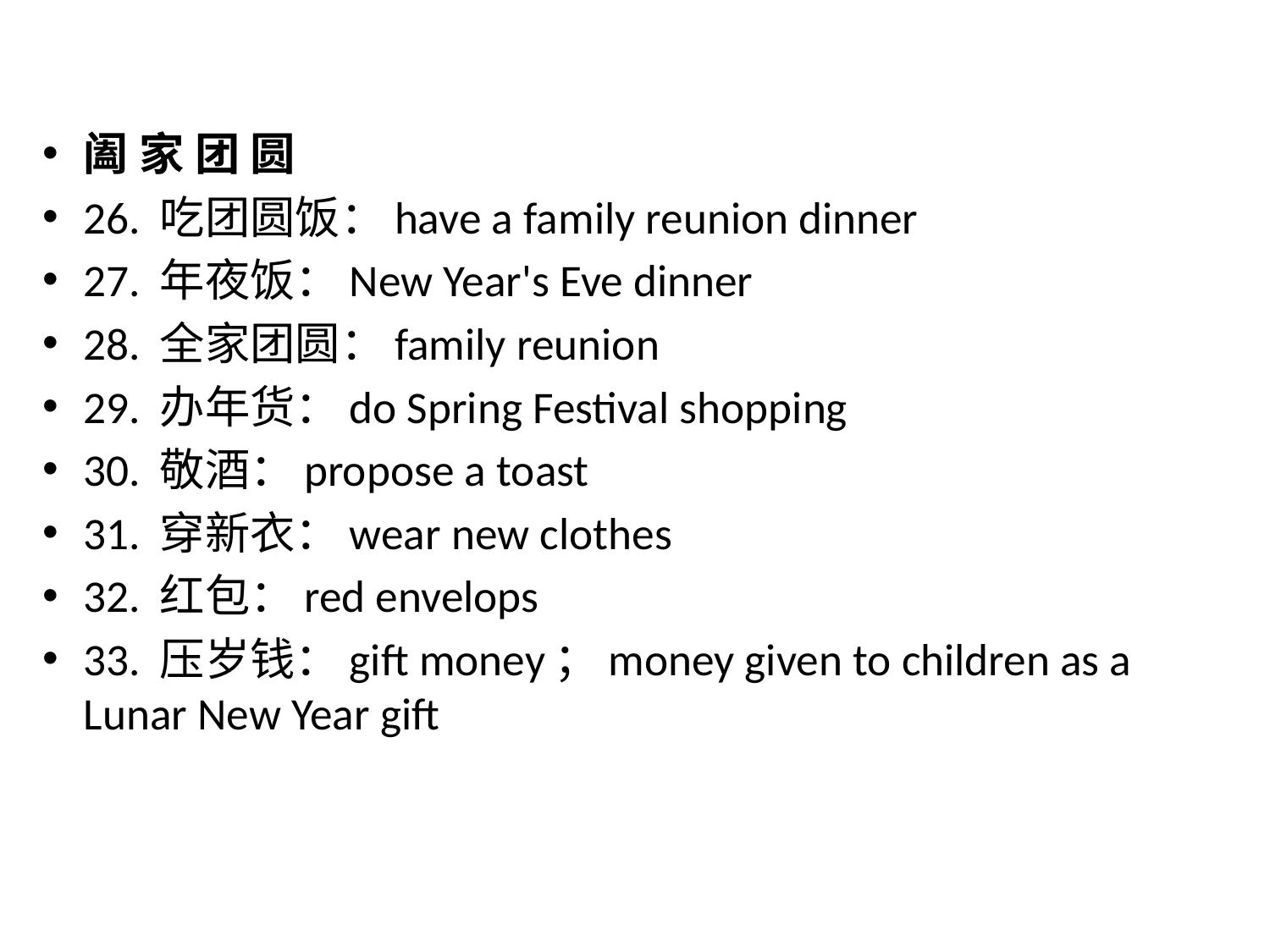

阖 家 团 圆
26. 吃团圆饭：have a family reunion dinner
27. 年夜饭：New Year's Eve dinner
28. 全家团圆：family reunion
29. 办年货：do Spring Festival shopping
30. 敬酒：propose a toast
31. 穿新衣：wear new clothes
32. 红包：red envelops
33. 压岁钱：gift money；money given to children as a Lunar New Year gift